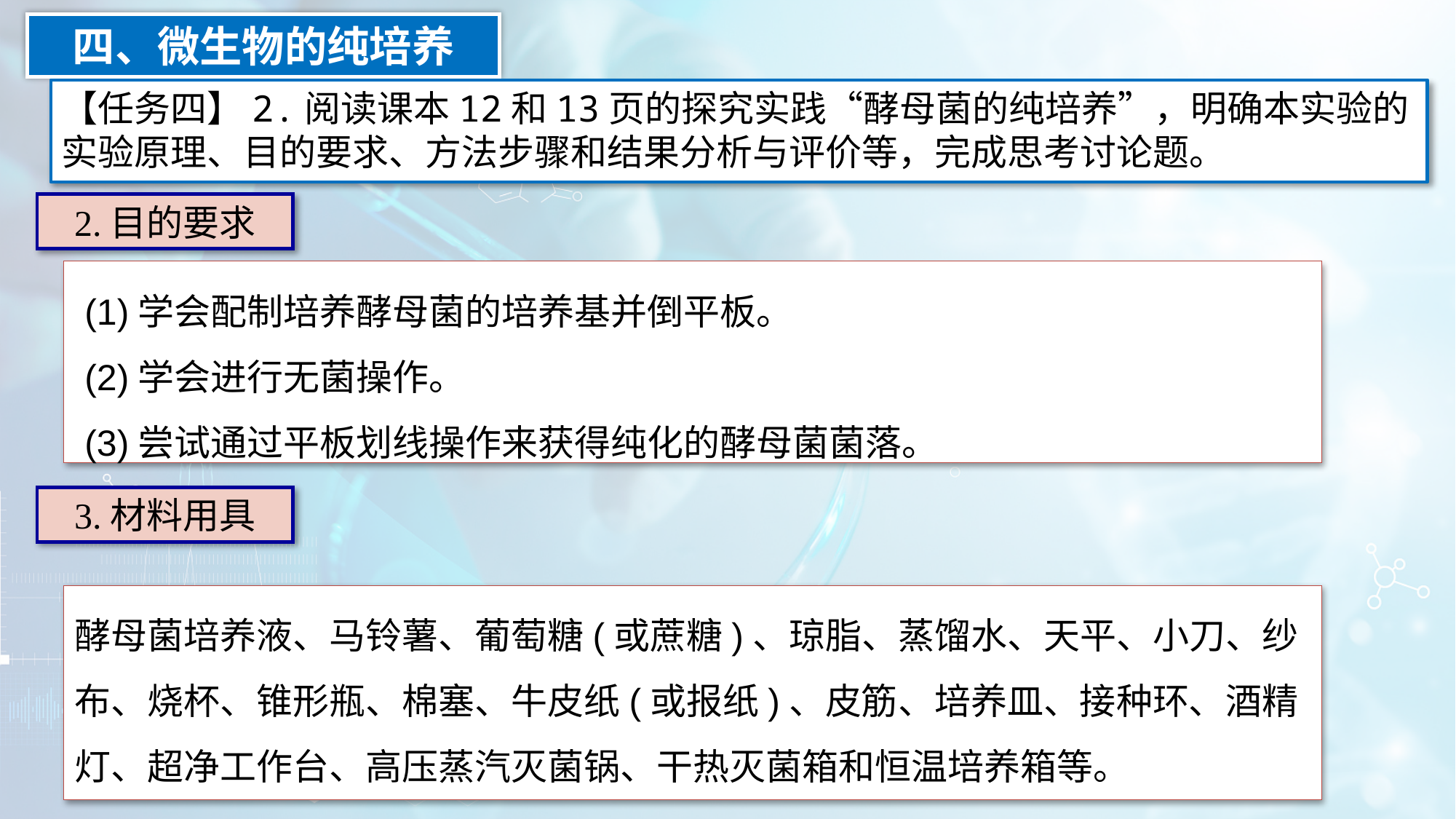

四、微生物的纯培养
【任务四】2.阅读课本12和13页的探究实践“酵母菌的纯培养”，明确本实验的实验原理、目的要求、方法步骤和结果分析与评价等，完成思考讨论题。
2.目的要求
 (1)学会配制培养酵母菌的培养基并倒平板。
 (2)学会进行无菌操作。
 (3)尝试通过平板划线操作来获得纯化的酵母菌菌落。
3.材料用具
酵母菌培养液、马铃薯、葡萄糖(或蔗糖)、琼脂、蒸馏水、天平、小刀、纱布、烧杯、锥形瓶、棉塞、牛皮纸(或报纸)、皮筋、培养皿、接种环、酒精灯、超净工作台、高压蒸汽灭菌锅、干热灭菌箱和恒温培养箱等。